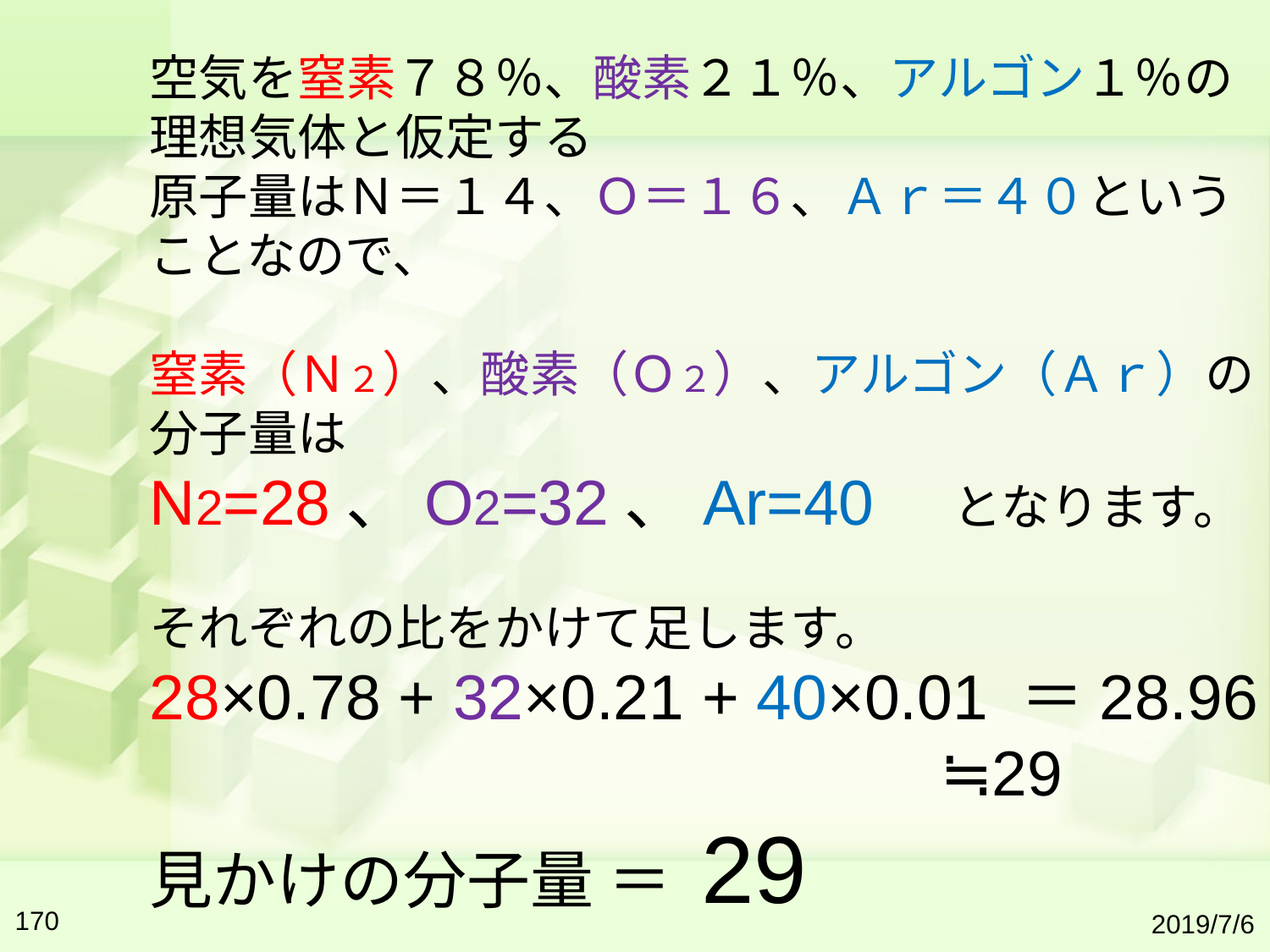

空気を窒素７８％、酸素２１％、アルゴン１％の理想気体と仮定する
原子量はＮ＝１４、Ｏ＝１６、Ａｒ＝４０ということなので、

窒素（Ｎ２）、酸素（Ｏ２）、アルゴン（Ａｒ）の分子量は
N2=28、O2=32、Ar=40　となります。
それぞれの比をかけて足します。
28×0.78 + 32×0.21 + 40×0.01 ＝28.96
                                             ≒29
見かけの分子量 ＝ 29
170
2019/7/6